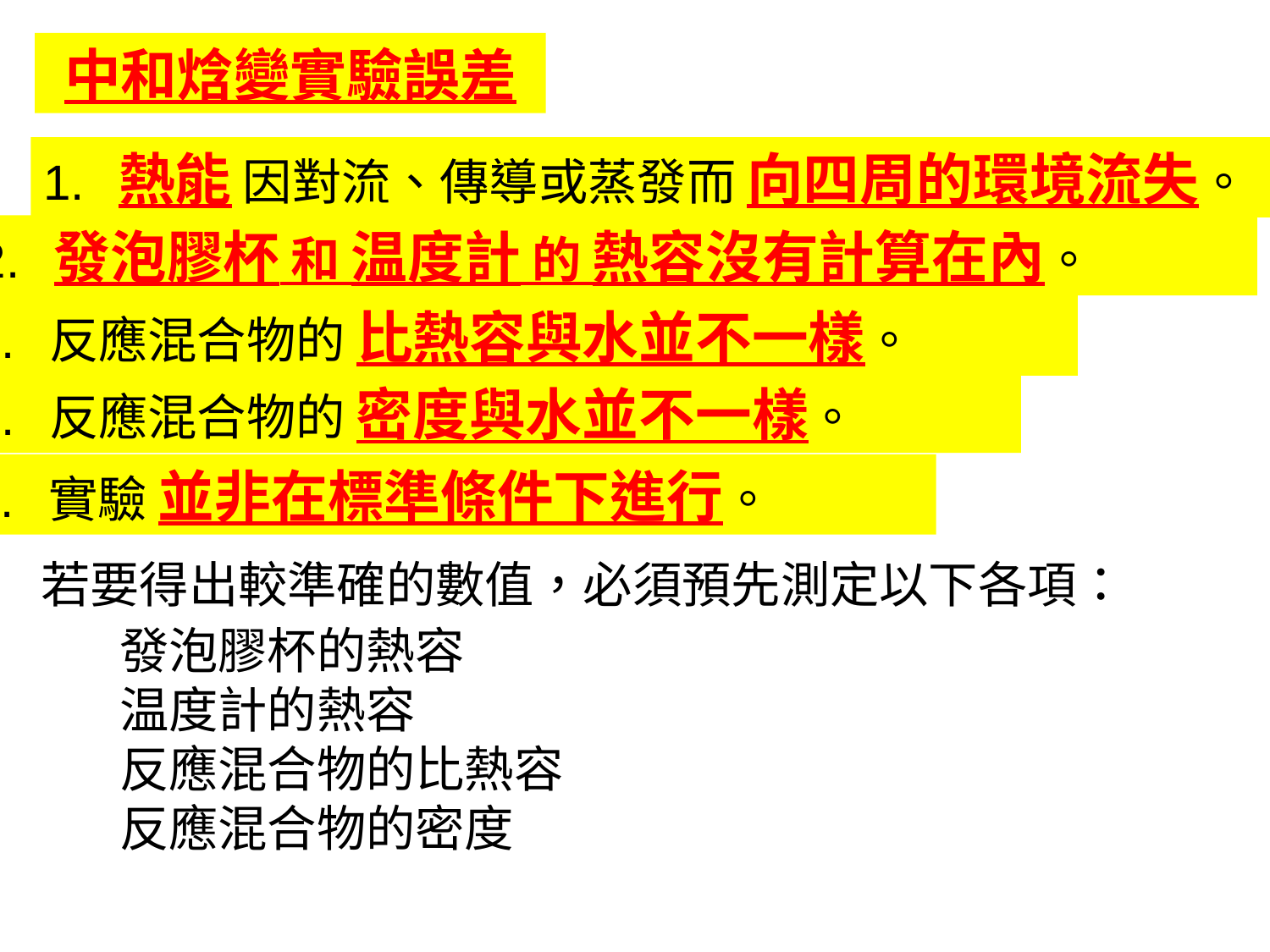

中和焓變實驗誤差
1.	熱能 因對流、傳導或蒸發而 向四周的環境流失。
2. 	發泡膠杯 和 温度計 的 熱容沒有計算在內。
3. 	反應混合物的 比熱容與水並不一樣。
4. 	反應混合物的 密度與水並不一樣。
5. 	實驗 並非在標準條件下進行。
若要得出較準確的數值，必須預先測定以下各項：
發泡膠杯的熱容
温度計的熱容
反應混合物的比熱容
反應混合物的密度